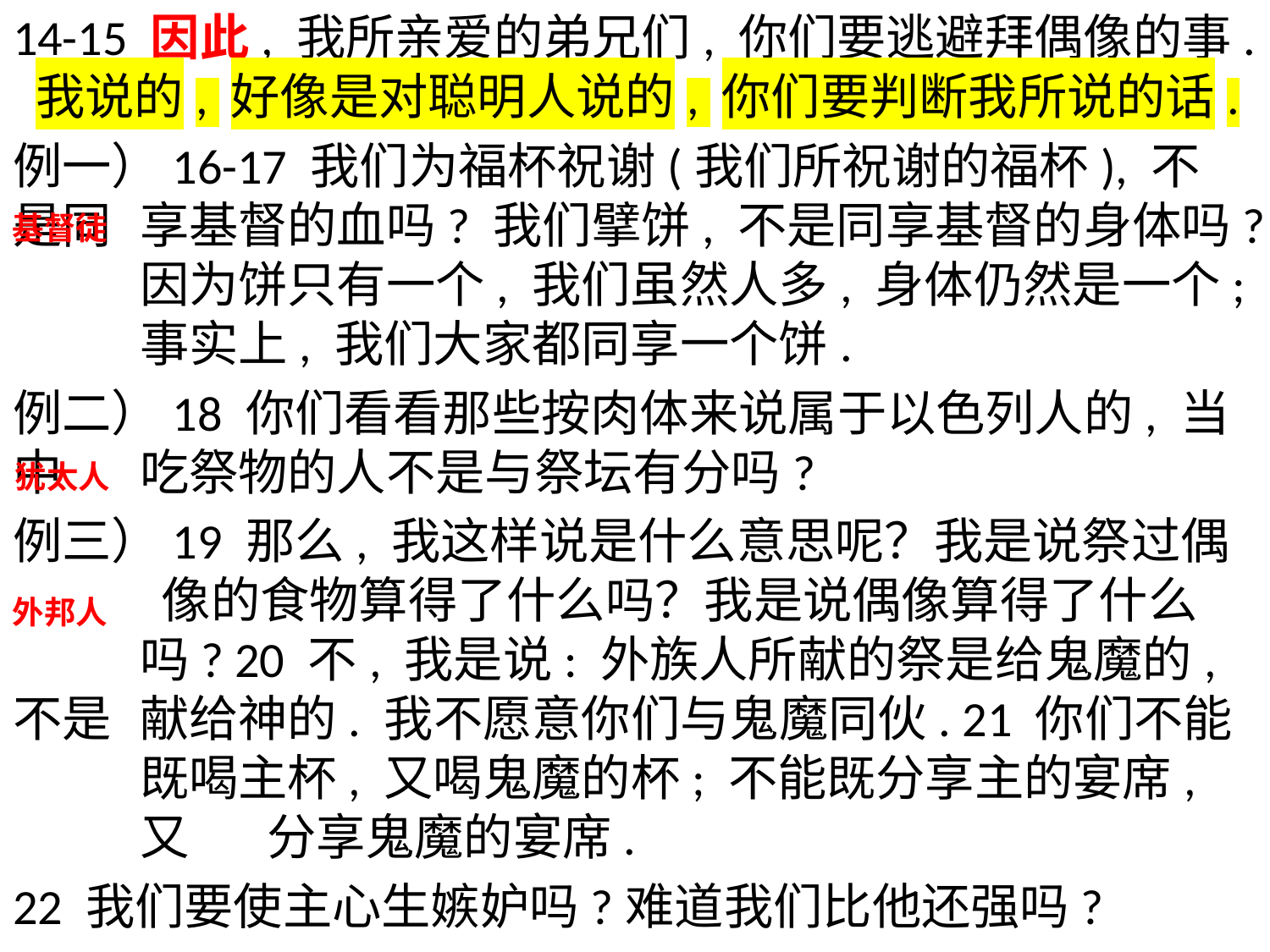

14-15 因此, 我所亲爱的弟兄们, 你们要逃避拜偶像的事. 我说的, 好像是对聪明人说的, 你们要判断我所说的话.
例一）16-17 我们为福杯祝谢(我们所祝谢的福杯), 不是同	享基督的血吗? 我们擘饼, 不是同享基督的身体吗? 	因为饼只有一个, 我们虽然人多, 身体仍然是一个; 	事实上, 我们大家都同享一个饼.
例二）18 你们看看那些按肉体来说属于以色列人的, 当中	吃祭物的人不是与祭坛有分吗?
例三）19 那么, 我这样说是什么意思呢？我是说祭过偶	  像的食物算得了什么吗？我是说偶像算得了什么	吗? 20 不, 我是说: 外族人所献的祭是给鬼魔的, 不是	献给神的. 我不愿意你们与鬼魔同伙. 21 你们不能	既喝主杯, 又喝鬼魔的杯; 不能既分享主的宴席, 	又	分享鬼魔的宴席.
22 我们要使主心生嫉妒吗?难道我们比他还强吗?
基督徒
犹太人
外邦人